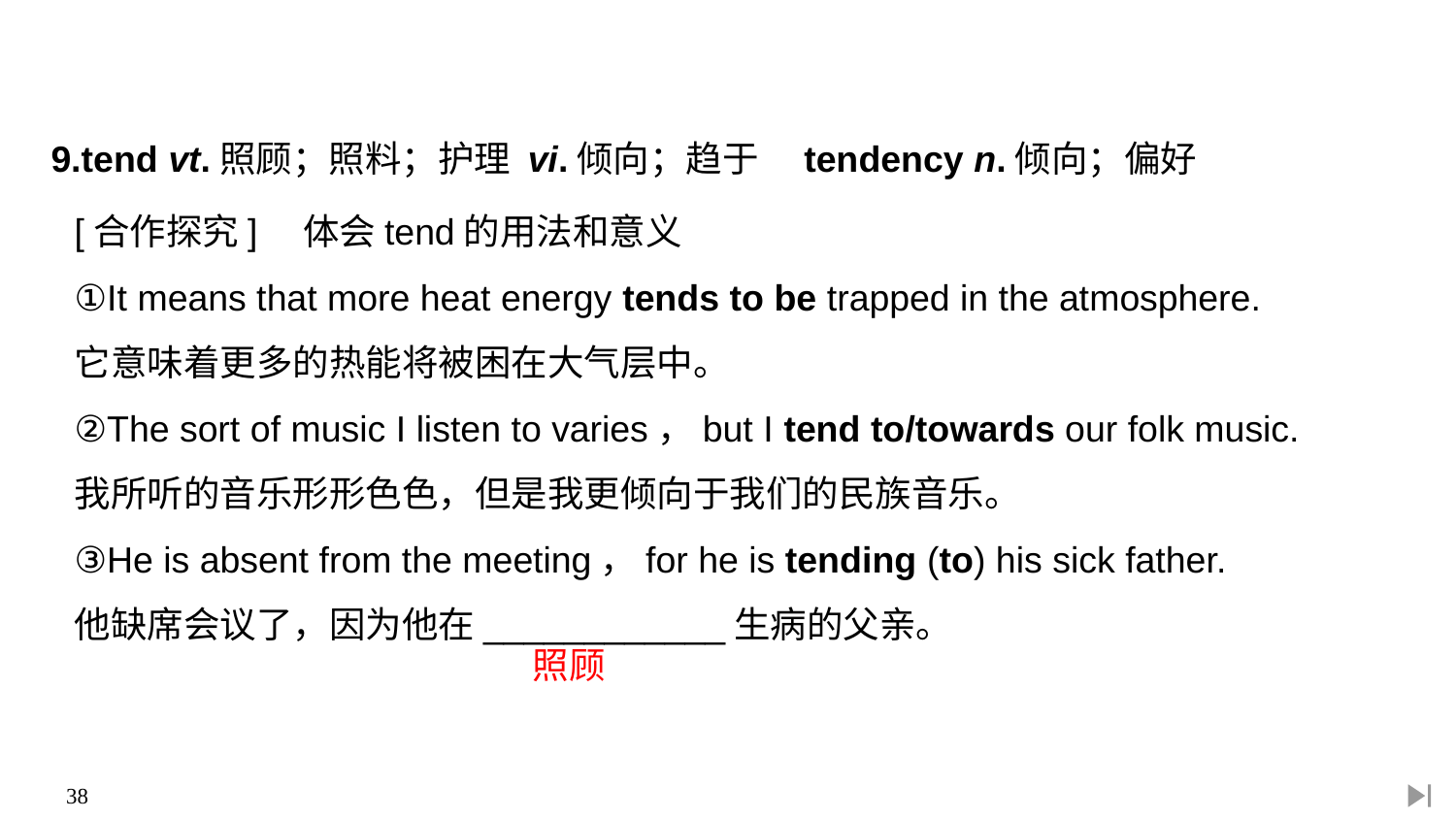

9.tend vt.照顾；照料；护理 vi.倾向；趋于　tendency n.倾向；偏好
[合作探究]　体会tend的用法和意义
①It means that more heat energy tends to be trapped in the atmosphere.
它意味着更多的热能将被困在大气层中。
②The sort of music I listen to varies，but I tend to/towards our folk music.
我所听的音乐形形色色，但是我更倾向于我们的民族音乐。
③He is absent from the meeting，for he is tending (to) his sick father.
他缺席会议了，因为他在____________生病的父亲。
照顾